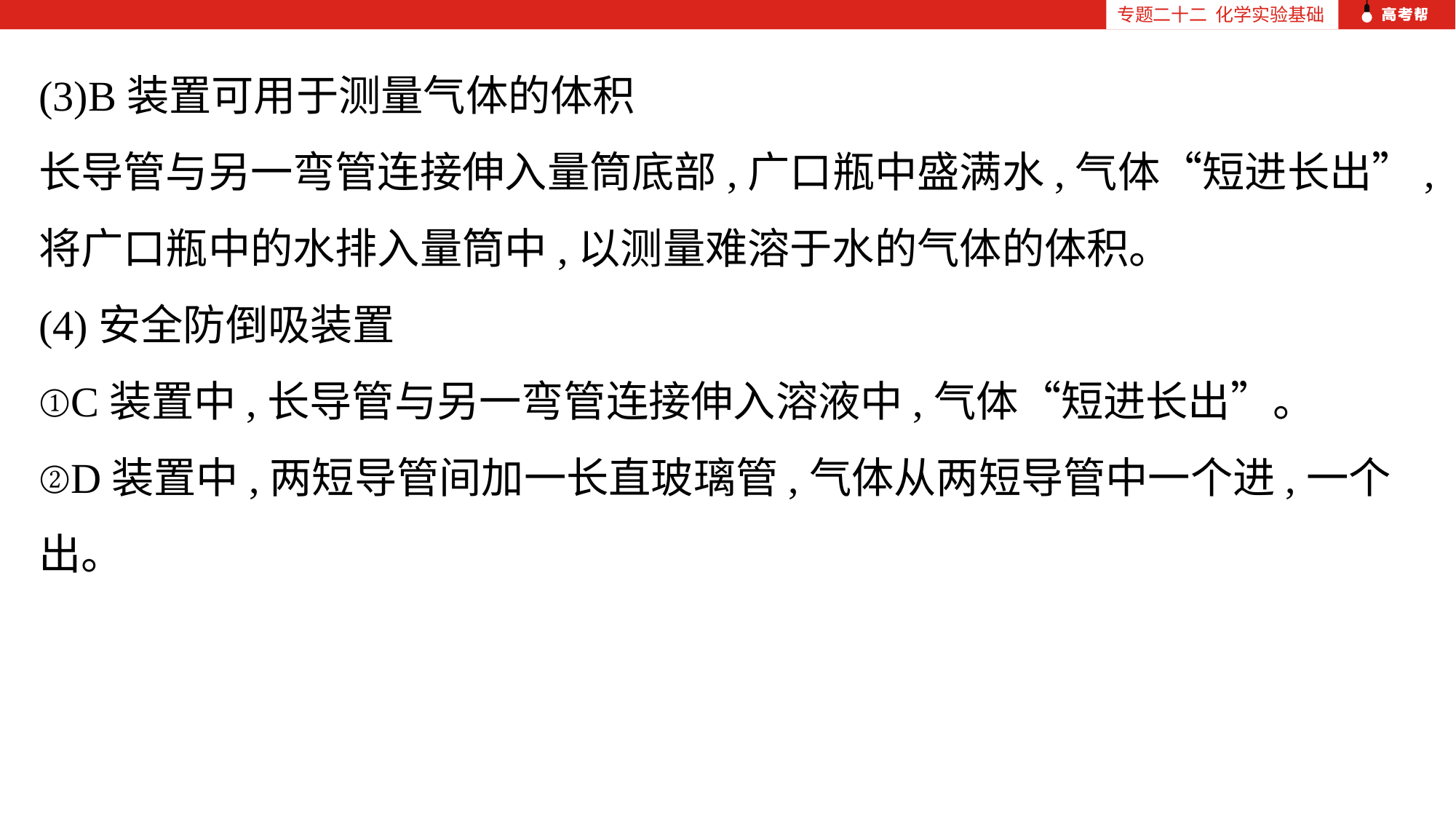

专题二十二  化学实验基础

(3)B装置可用于测量气体的体积
长导管与另一弯管连接伸入量筒底部,广口瓶中盛满水,气体“短进长出”,将广口瓶中的水排入量筒中,以测量难溶于水的气体的体积。
(4)安全防倒吸装置
①C装置中,长导管与另一弯管连接伸入溶液中,气体“短进长出”。
②D装置中,两短导管间加一长直玻璃管,气体从两短导管中一个进,一个出。